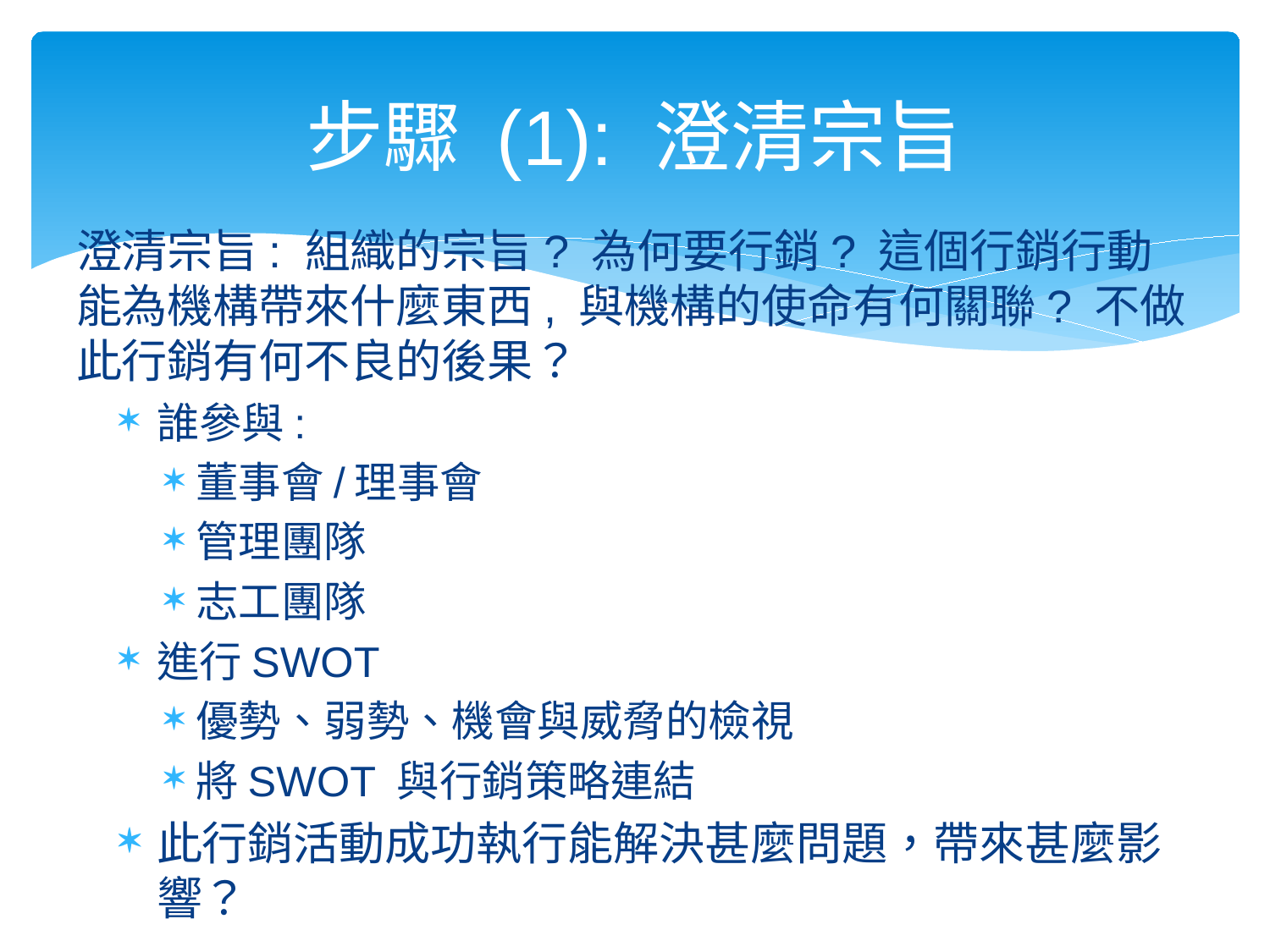

# 步驟 (1): 澄清宗旨
澄清宗旨: 組織的宗旨? 為何要行銷? 這個行銷行動能為機構帶來什麼東西, 與機構的使命有何關聯? 不做此行銷有何不良的後果？
誰參與:
董事會/理事會
管理團隊
志工團隊
進行SWOT
優勢、弱勢、機會與威脅的檢視
將SWOT 與行銷策略連結
此行銷活動成功執行能解決甚麼問題，帶來甚麼影響？